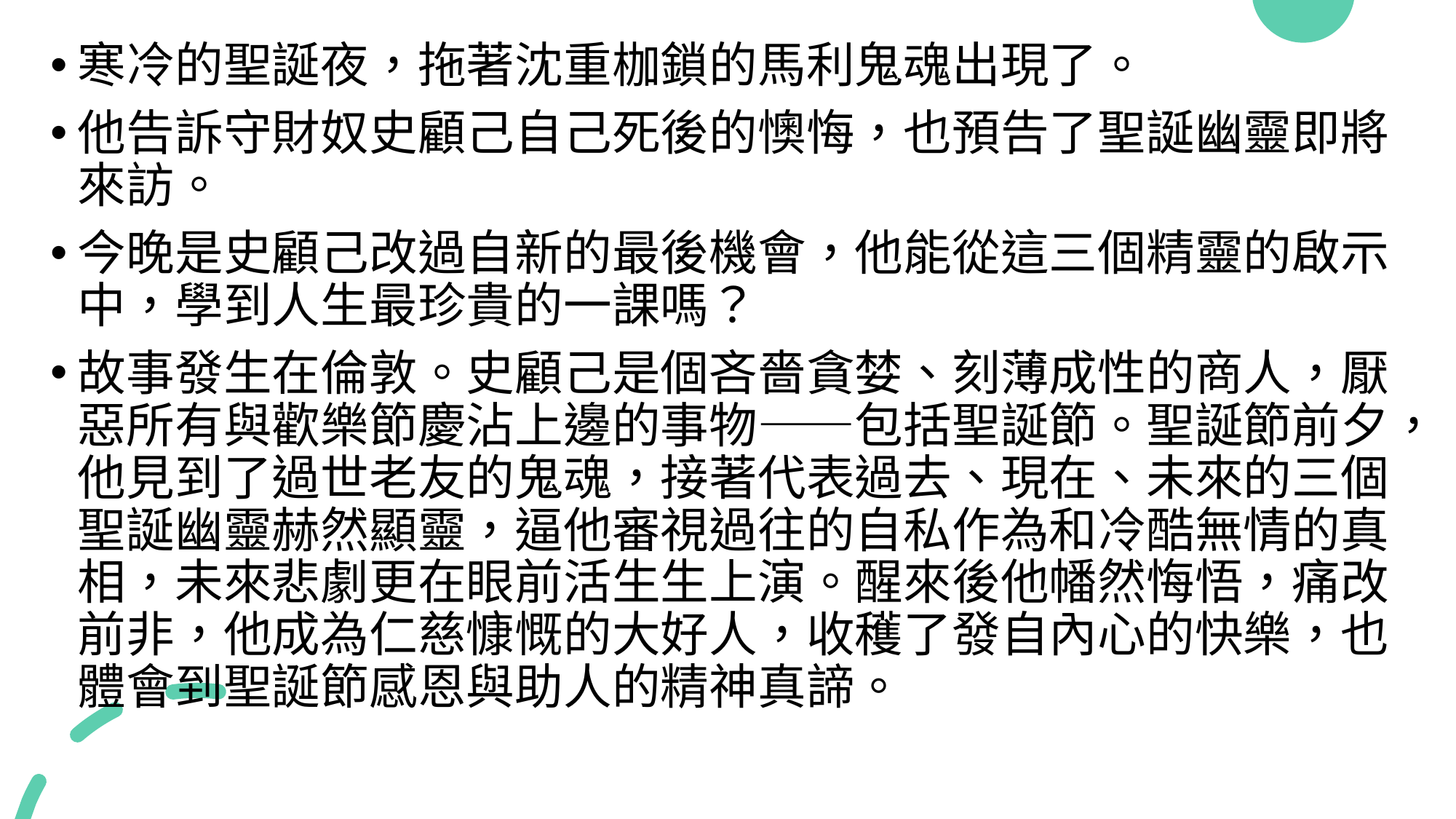

寒冷的聖誕夜，拖著沈重枷鎖的馬利鬼魂出現了。
他告訴守財奴史顧己自己死後的懊悔，也預告了聖誕幽靈即將來訪。
今晚是史顧己改過自新的最後機會，他能從這三個精靈的啟示中，學到人生最珍貴的一課嗎？
故事發生在倫敦。史顧己是個吝嗇貪婪、刻薄成性的商人，厭惡所有與歡樂節慶沾上邊的事物——包括聖誕節。聖誕節前夕，他見到了過世老友的鬼魂，接著代表過去、現在、未來的三個聖誕幽靈赫然顯靈，逼他審視過往的自私作為和冷酷無情的真相，未來悲劇更在眼前活生生上演。醒來後他幡然悔悟，痛改前非，他成為仁慈慷慨的大好人，收穫了發自內心的快樂，也體會到聖誕節感恩與助人的精神真諦。